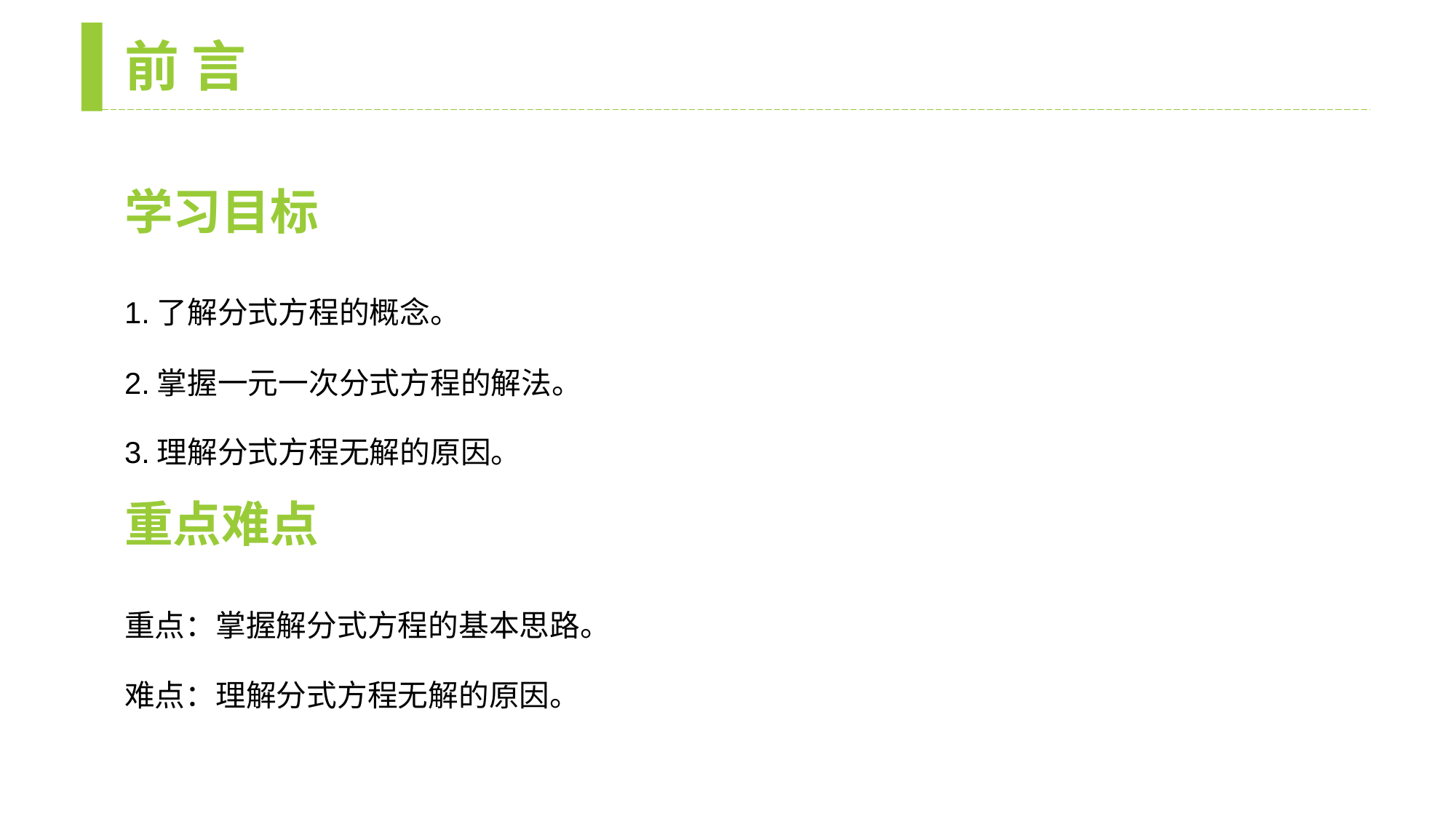

前 言
学习目标
1.了解分式方程的概念。
2.掌握一元一次分式方程的解法。
3.理解分式方程无解的原因。
重点难点
重点：掌握解分式方程的基本思路。
难点：理解分式方程无解的原因。